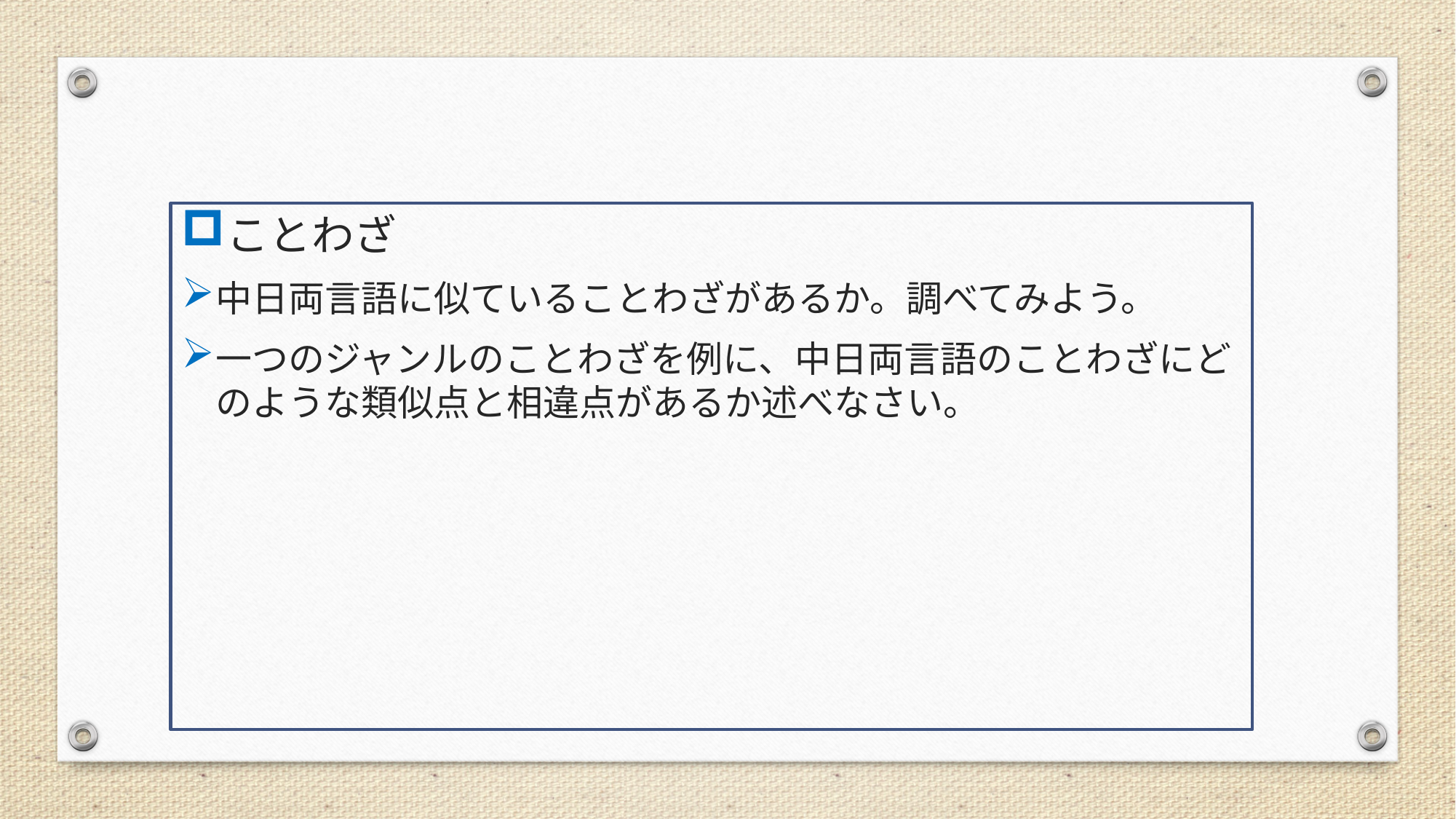

ことわざ
中日両言語に似ていることわざがあるか。調べてみよう。
一つのジャンルのことわざを例に、中日両言語のことわざにどのような類似点と相違点があるか述べなさい。
17